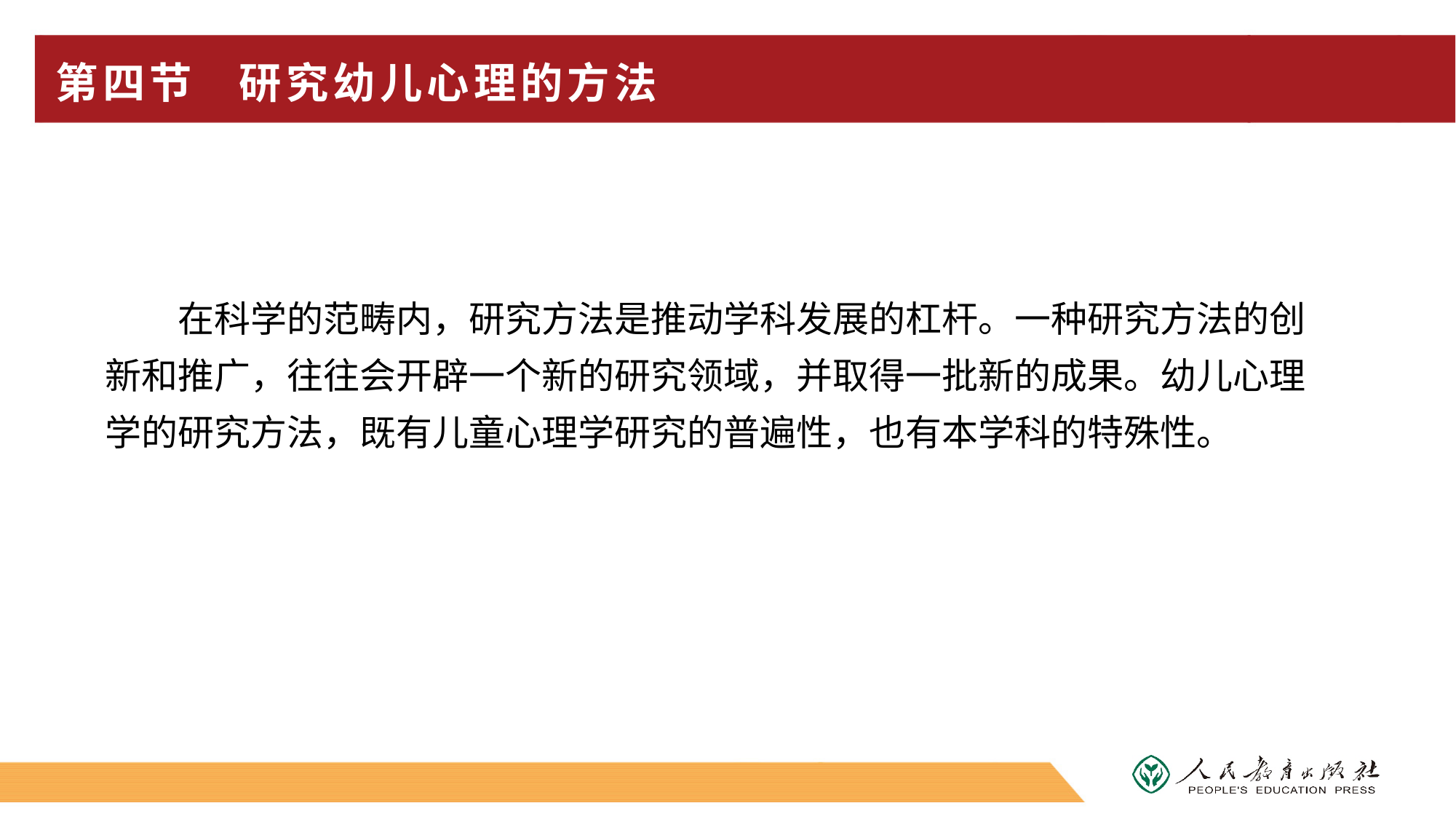

# 第四节   研究幼儿心理的方法

在科学的范畴内，研究方法是推动学科发展的杠杆。一种研究方法的创新和推广，往往会开辟一个新的研究领域，并取得一批新的成果。幼儿心理学的研究方法，既有儿童心理学研究的普遍性，也有本学科的特殊性。